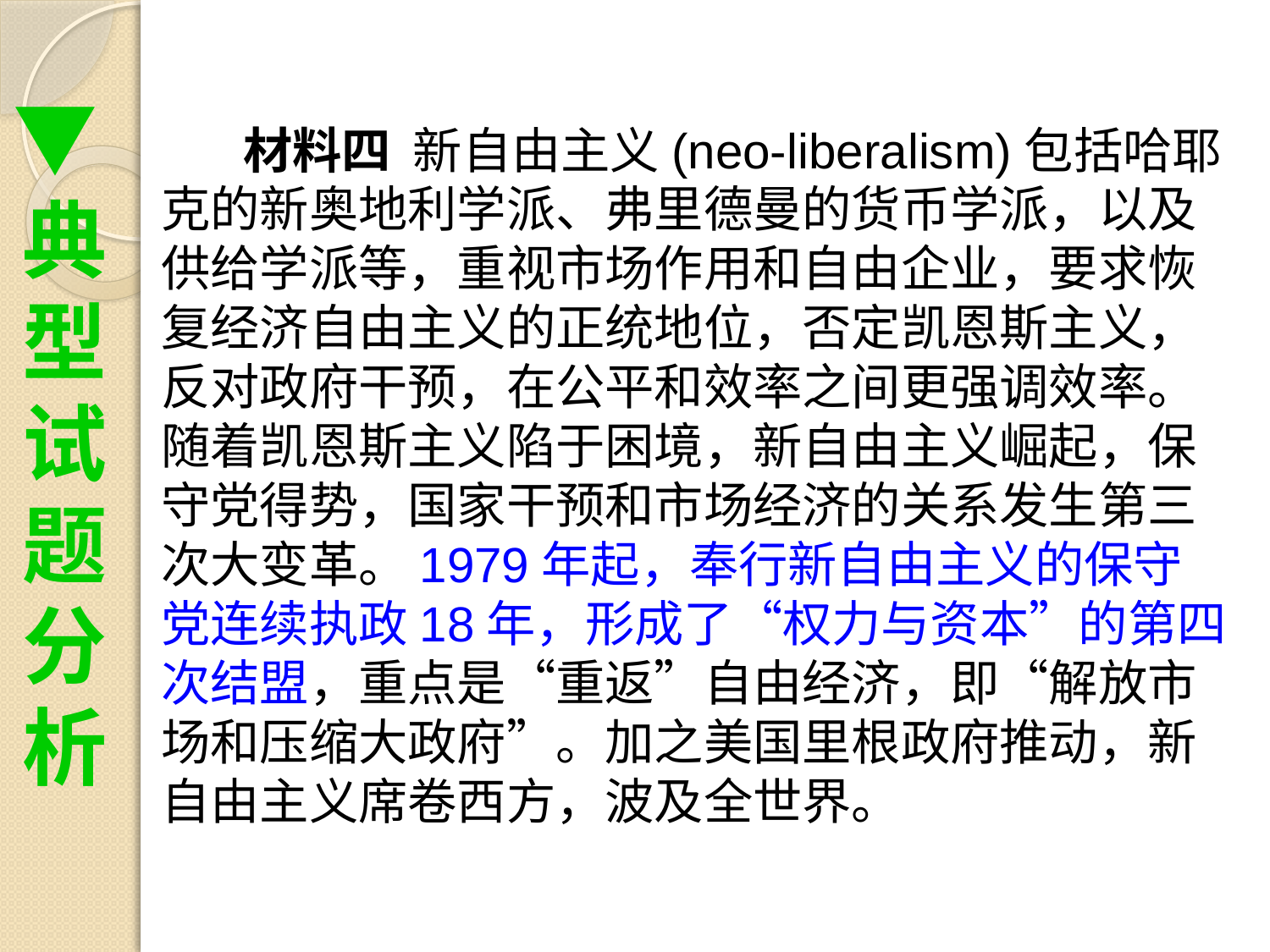

▼典型试题分析
   材料四  新自由主义(neo-liberalism)包括哈耶克的新奥地利学派、弗里德曼的货币学派，以及供给学派等，重视市场作用和自由企业，要求恢复经济自由主义的正统地位，否定凯恩斯主义，反对政府干预，在公平和效率之间更强调效率。随着凯恩斯主义陷于困境，新自由主义崛起，保守党得势，国家干预和市场经济的关系发生第三次大变革。1979年起，奉行新自由主义的保守党连续执政18年，形成了“权力与资本”的第四次结盟，重点是“重返”自由经济，即“解放市场和压缩大政府”。加之美国里根政府推动，新自由主义席卷西方，波及全世界。